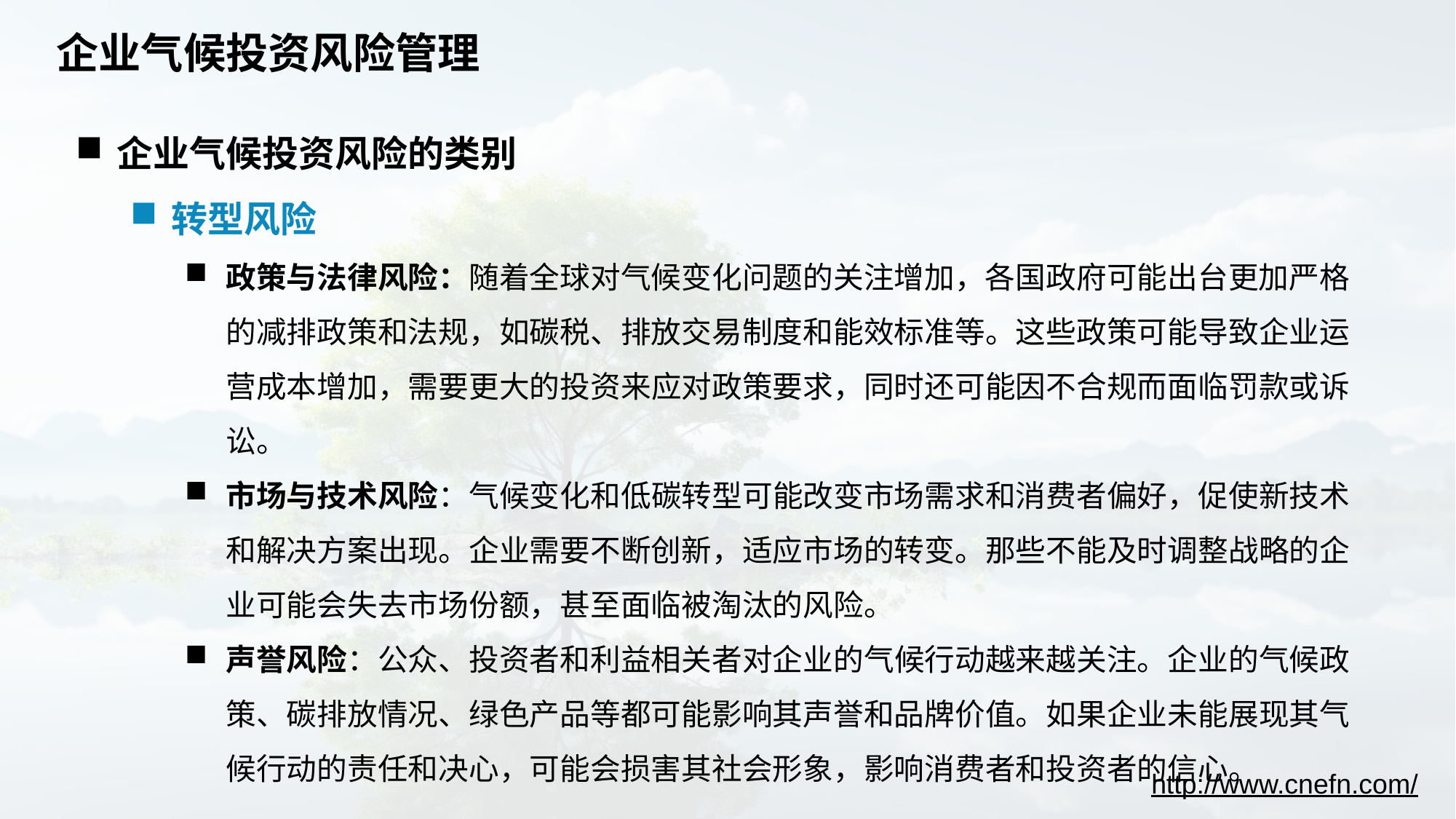

# 企业气候投资风险管理
企业气候投资风险的类别
转型风险
政策与法律风险：随着全球对气候变化问题的关注增加，各国政府可能出台更加严格的减排政策和法规，如碳税、排放交易制度和能效标准等。这些政策可能导致企业运营成本增加，需要更大的投资来应对政策要求，同时还可能因不合规而面临罚款或诉讼。
市场与技术风险：气候变化和低碳转型可能改变市场需求和消费者偏好，促使新技术和解决方案出现。企业需要不断创新，适应市场的转变。那些不能及时调整战略的企业可能会失去市场份额，甚至面临被淘汰的风险。
声誉风险：公众、投资者和利益相关者对企业的气候行动越来越关注。企业的气候政策、碳排放情况、绿色产品等都可能影响其声誉和品牌价值。如果企业未能展现其气候行动的责任和决心，可能会损害其社会形象，影响消费者和投资者的信心。